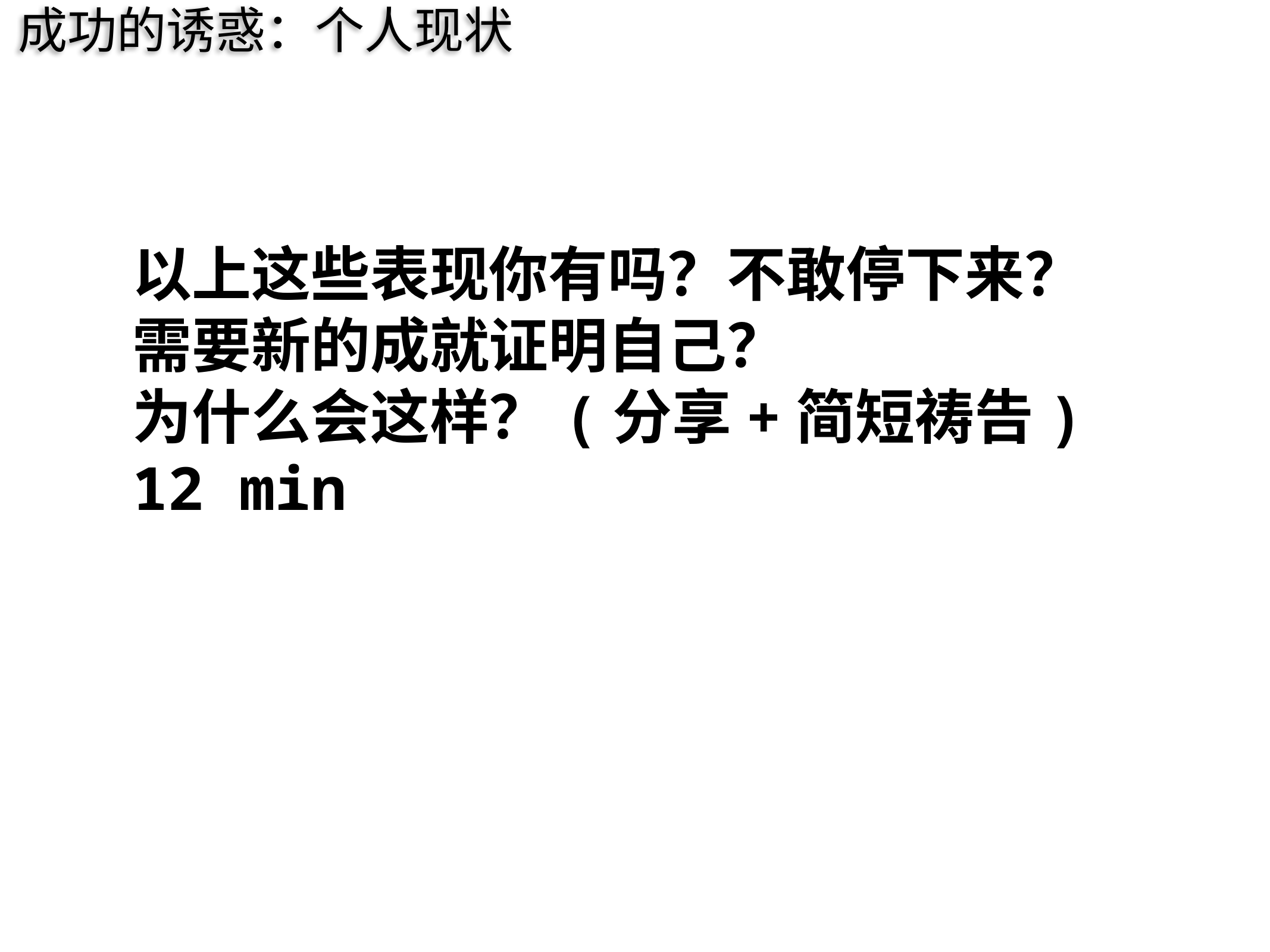

成功的诱惑：个人现状
以上这些表现你有吗？不敢停下来？需要新的成就证明自己？
为什么会这样？(分享+简短祷告)
12 min